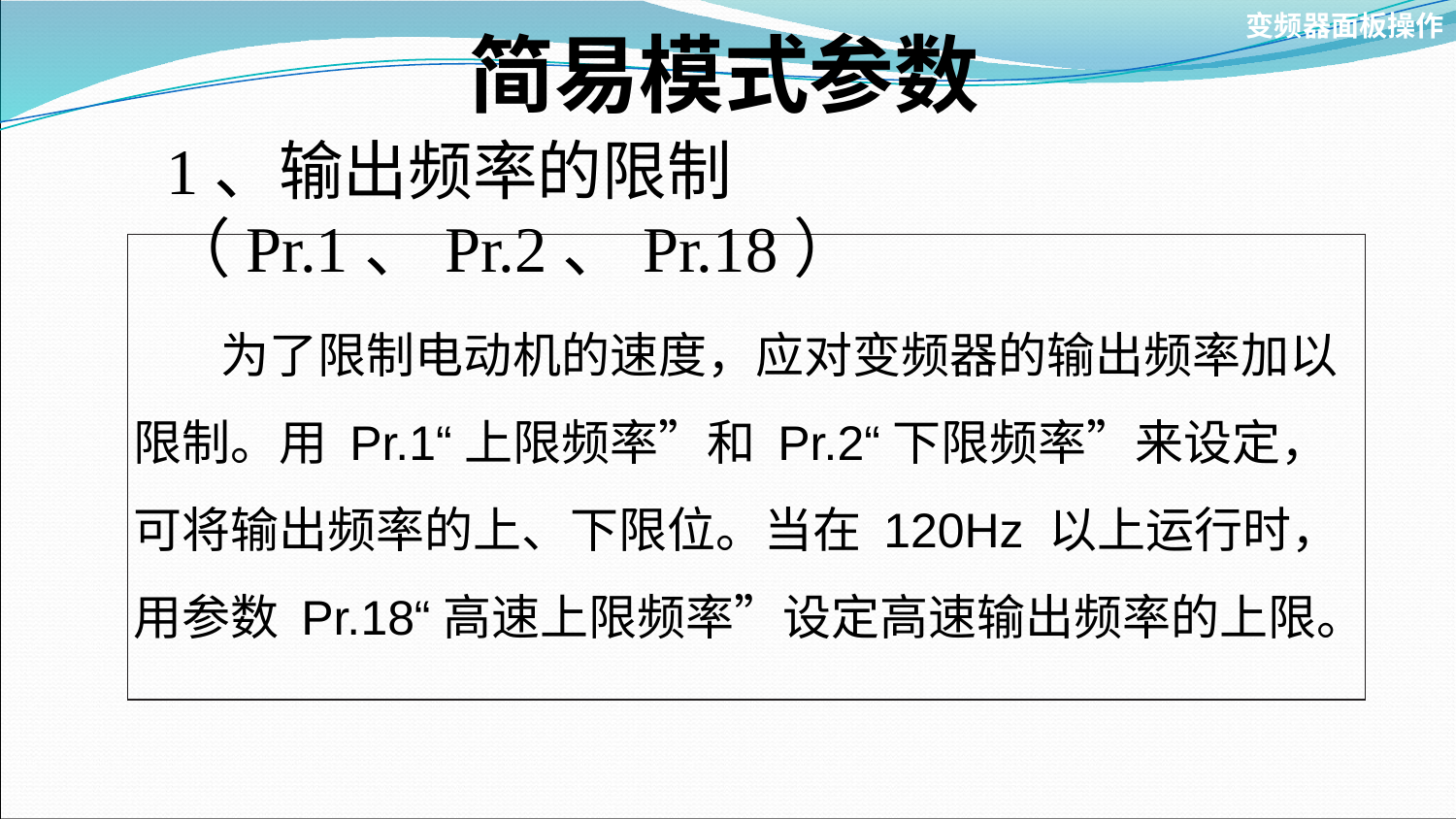

变频器面板操作
简易模式参数
1、输出频率的限制（Pr.1、Pr.2、Pr.18）

       为了限制电动机的速度，应对变频器的输出频率加以限制。用 Pr.1“上限频率”和 Pr.2“下限频率”来设定，可将输出频率的上、下限位。当在 120Hz 以上运行时，用参数 Pr.18“高速上限频率”设定高速输出频率的上限。

4